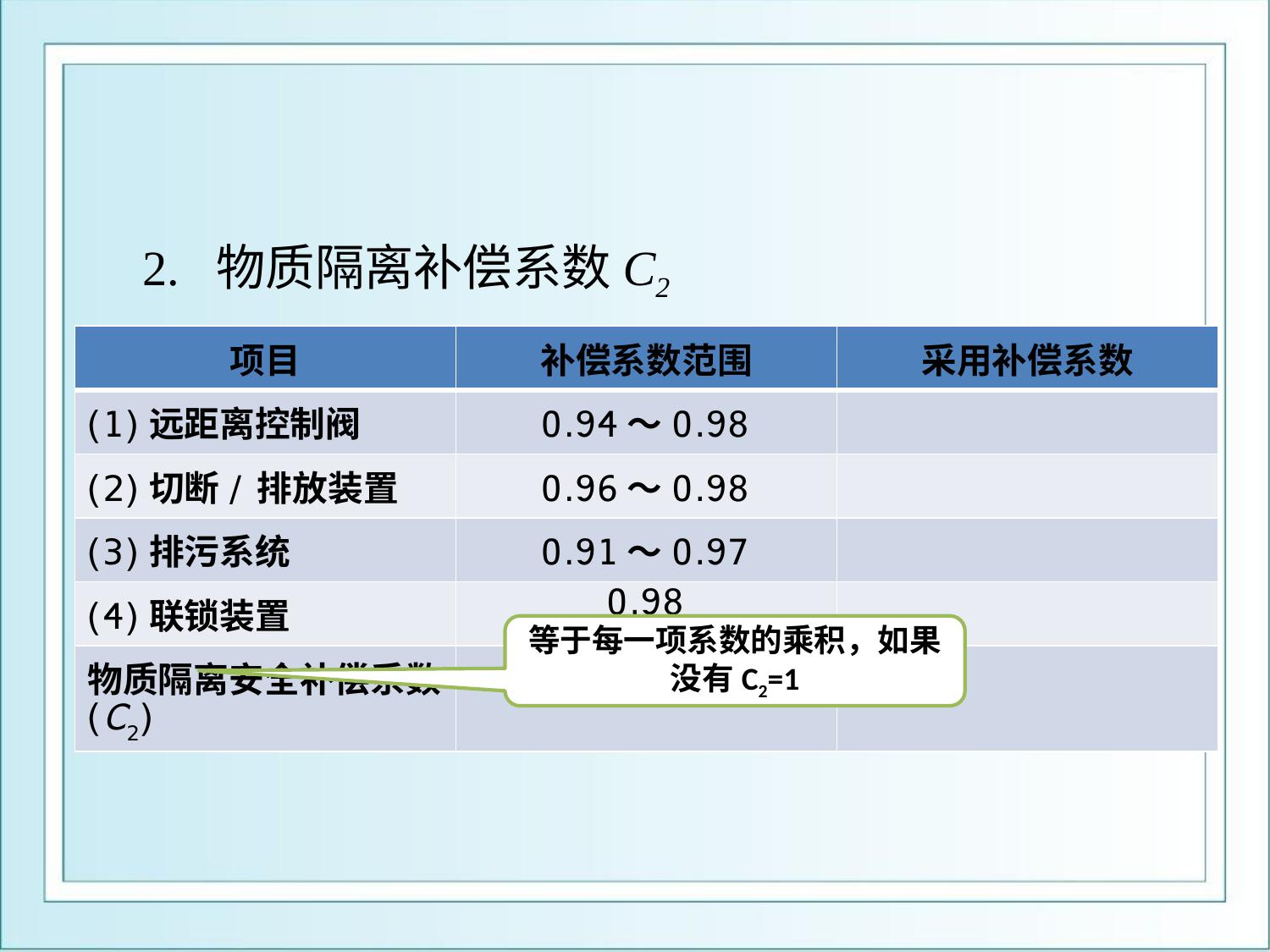

2.  物质隔离补偿系数C2
| 项目 | 补偿系数范围 | 采用补偿系数 |
| --- | --- | --- |
| (1)远距离控制阀 | 0.94～0.98 |  |
| (2)切断/排放装置 | 0.96～0.98 |  |
| (3)排污系统 | 0.91～0.97 |  |
| (4)联锁装置 | 0.98 |  |
| 物质隔离安全补偿系数(C2) |  |  |
等于每一项系数的乘积，如果没有C2=1